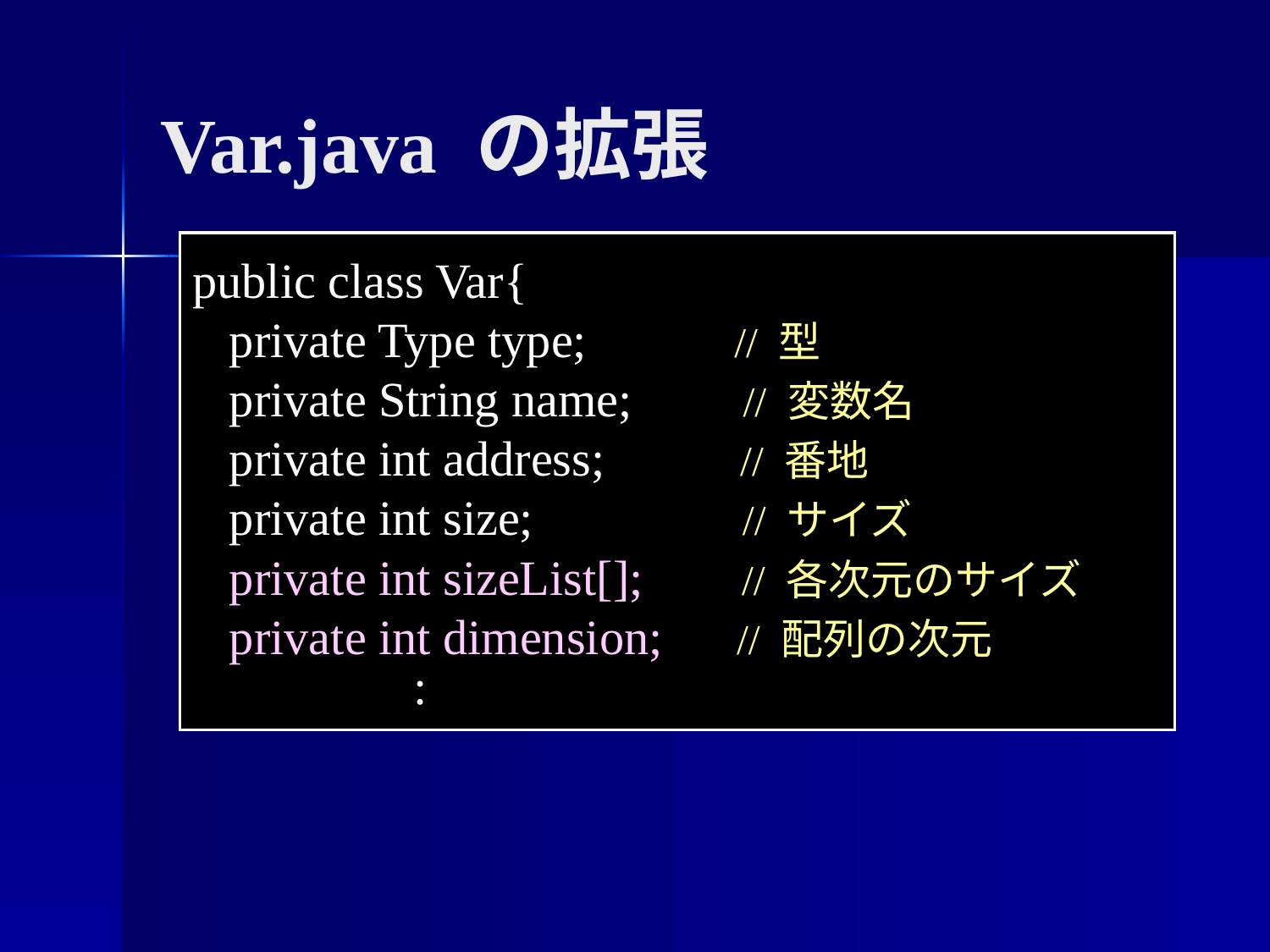

Var.java の拡張
public class Var{
   private Type type;            // 型
   private String name;         // 変数名
   private int address;           // 番地
   private int size;                 // サイズ

                  :
   private int sizeList[];        // 各次元のサイズ
   private int dimension;      // 配列の次元